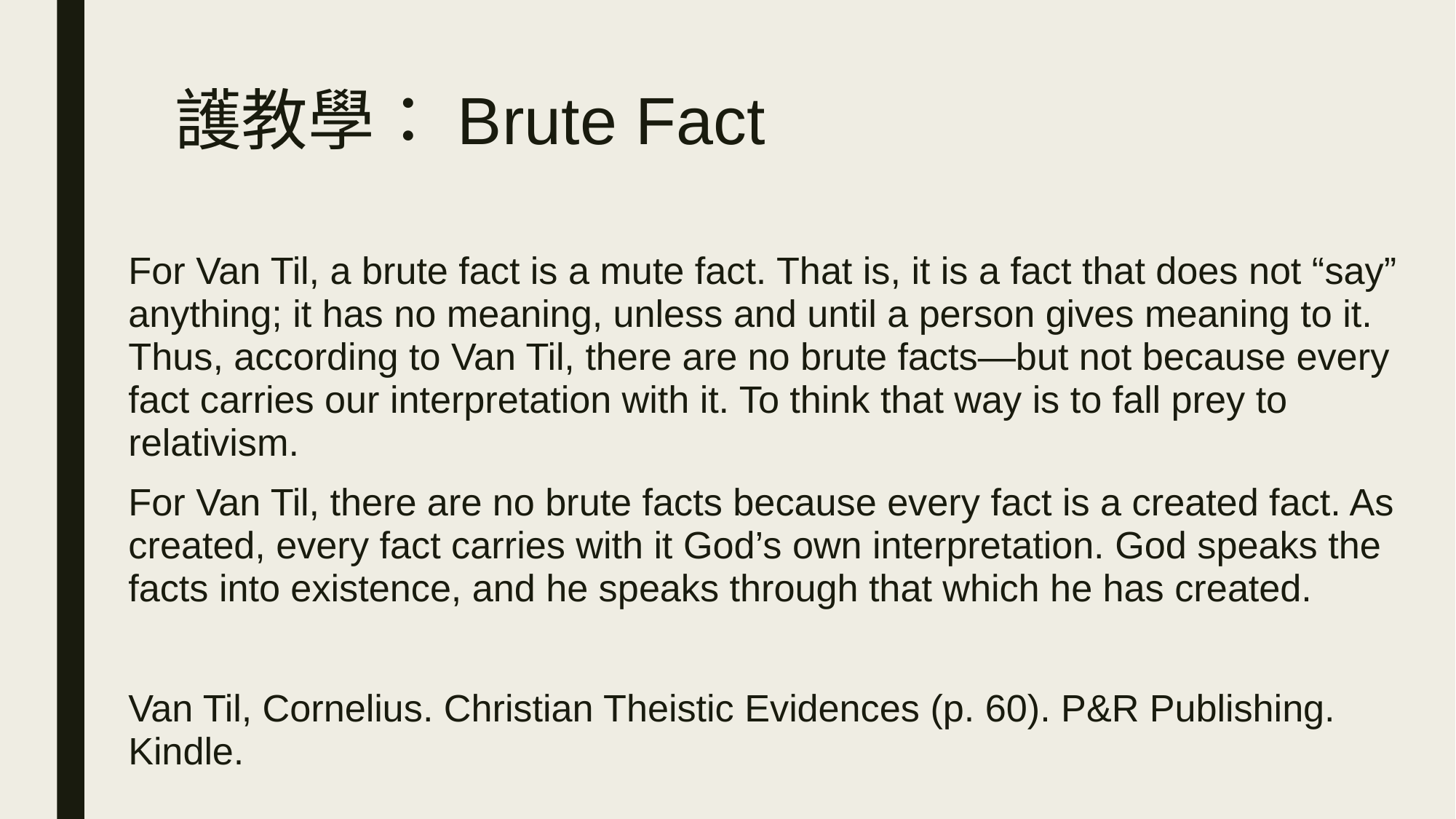

# 護教學：Brute Fact

For Van Til, a brute fact is a mute fact. That is, it is a fact that does not “say” anything; it has no meaning, unless and until a person gives meaning to it. Thus, according to Van Til, there are no brute facts—but not because every fact carries our interpretation with it. To think that way is to fall prey to relativism.
For Van Til, there are no brute facts because every fact is a created fact. As created, every fact carries with it God’s own interpretation. God speaks the facts into existence, and he speaks through that which he has created.

Van Til, Cornelius. Christian Theistic Evidences (p. 60). P&R Publishing. Kindle.